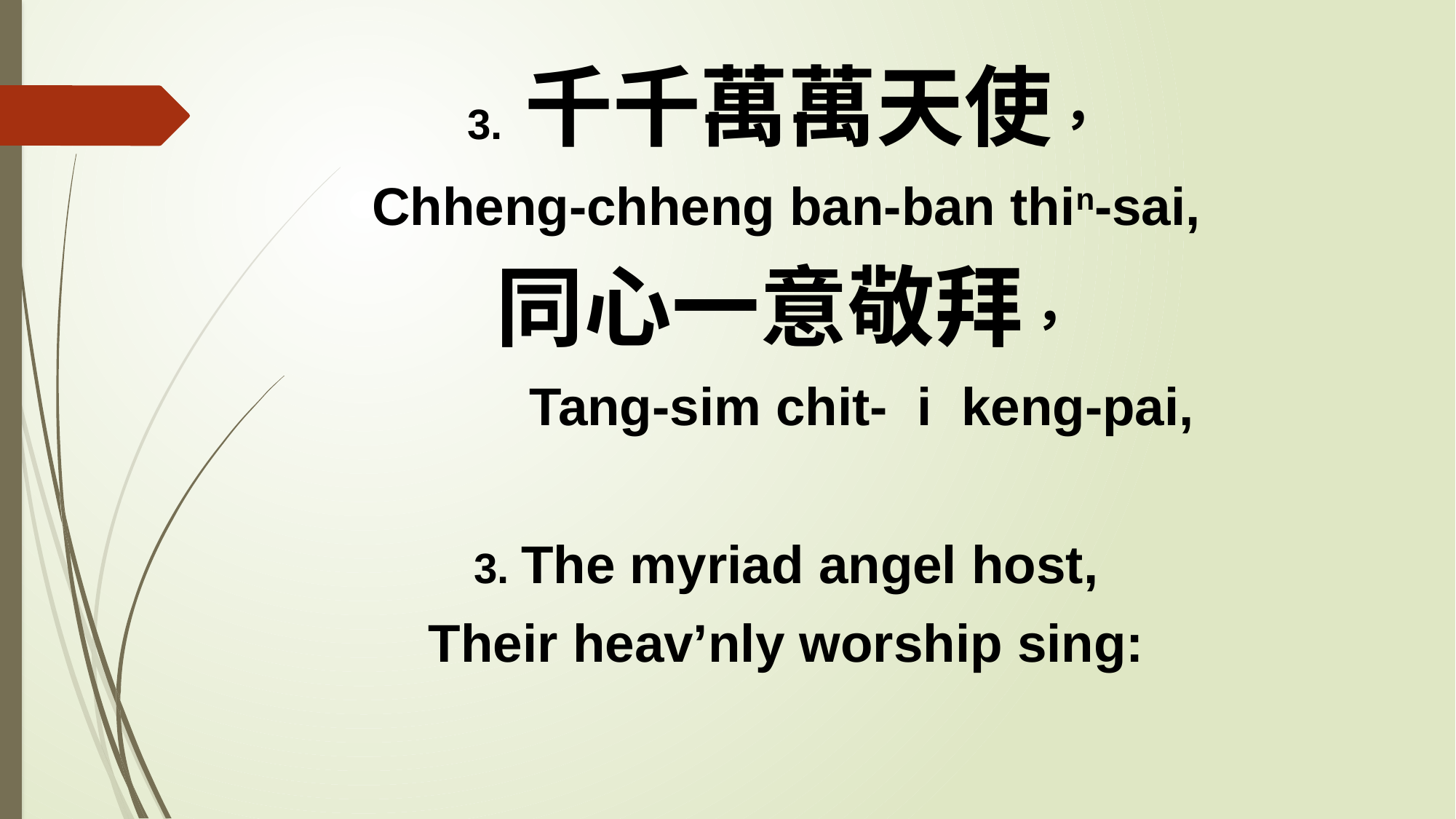

3. 千千萬萬天使，
Chheng-chheng ban-ban thin-sai,
同心一意敬拜，
                    Tang-sim chit-  i  keng-pai,

3. The myriad angel host,
Their heav’nly worship sing: